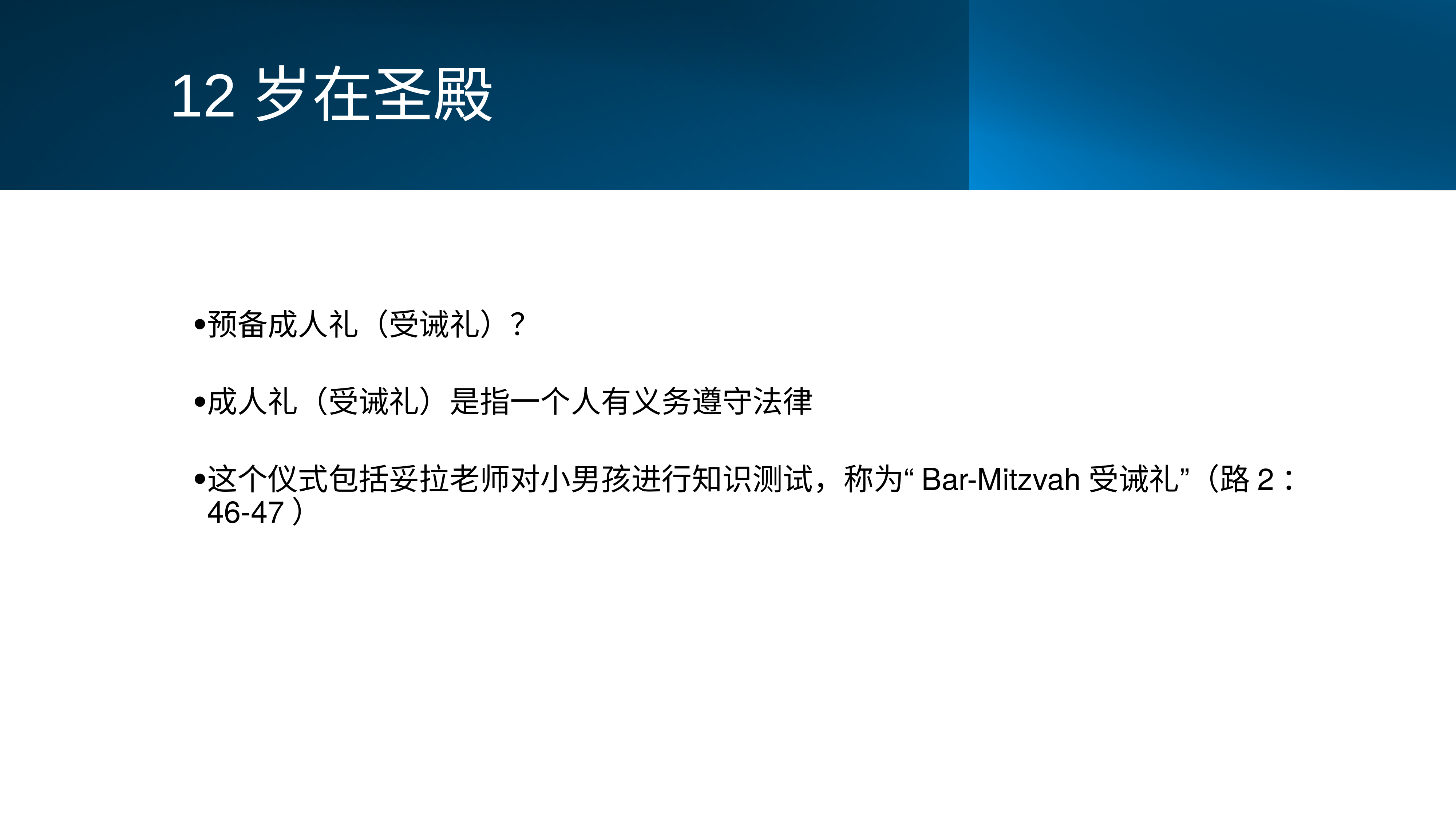

# 12岁在圣殿
预备成人礼（受诫礼）？
成人礼（受诫礼）是指一个人有义务遵守法律
这个仪式包括妥拉老师对小男孩进行知识测试，称为“Bar-Mitzvah受诫礼”（路2：46-47）